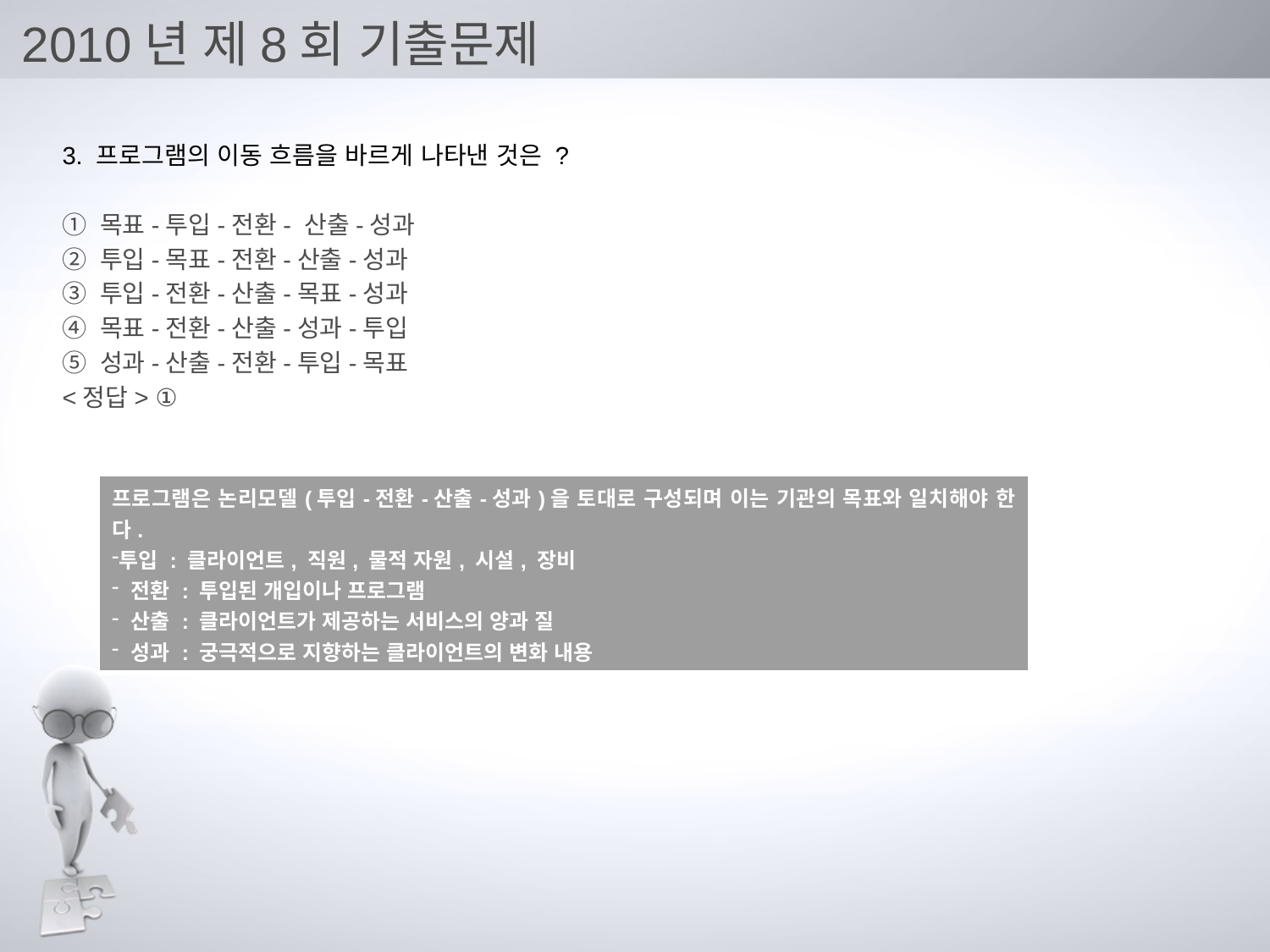

# 2010년 제8회 기출문제

3. 프로그램의 이동 흐름을 바르게 나타낸 것은 ?

① 목표-투입-전환- 산출-성과
② 투입-목표-전환-산출-성과
③ 투입-전환-산출-목표-성과
④ 목표-전환-산출-성과-투입
⑤ 성과-산출-전환-투입-목표
<정답> ①

| 프로그램은 논리모델(투입-전환-산출-성과)을 토대로 구성되며 이는 기관의 목표와 일치해야 한다. 투입 : 클라이언트, 직원, 물적 자원, 시설, 장비 전환 : 투입된 개입이나 프로그램 산출 : 클라이언트가 제공하는 서비스의 양과 질 성과 : 궁극적으로 지향하는 클라이언트의 변화 내용 |
| --- |